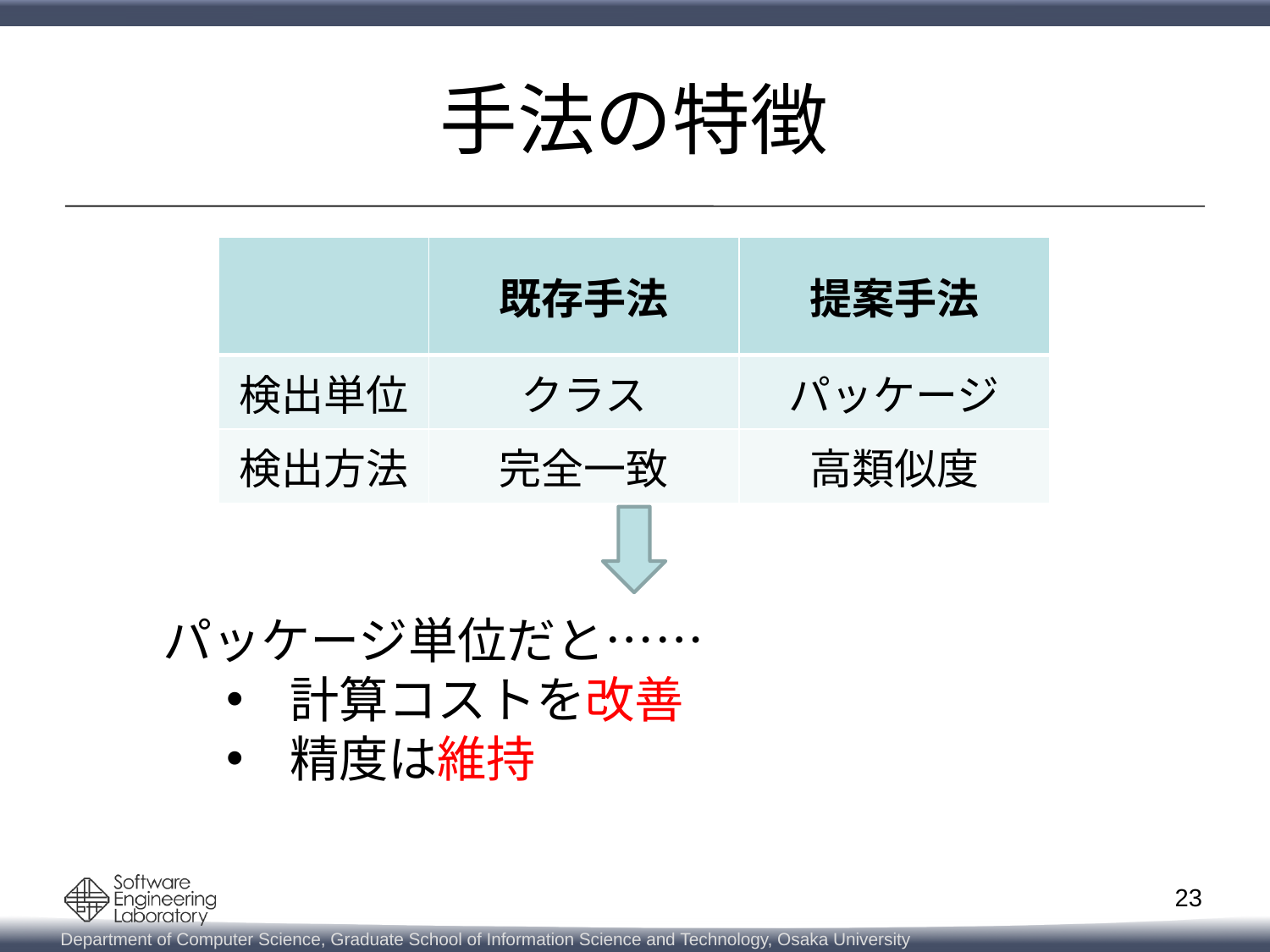

# 手法の特徴
|  | 既存手法 | 提案手法 |
| --- | --- | --- |
| 検出単位 | クラス | パッケージ |
| 検出方法 | 完全一致 | 高類似度 |

パッケージ単位だと……
計算コストを改善
精度は維持
23